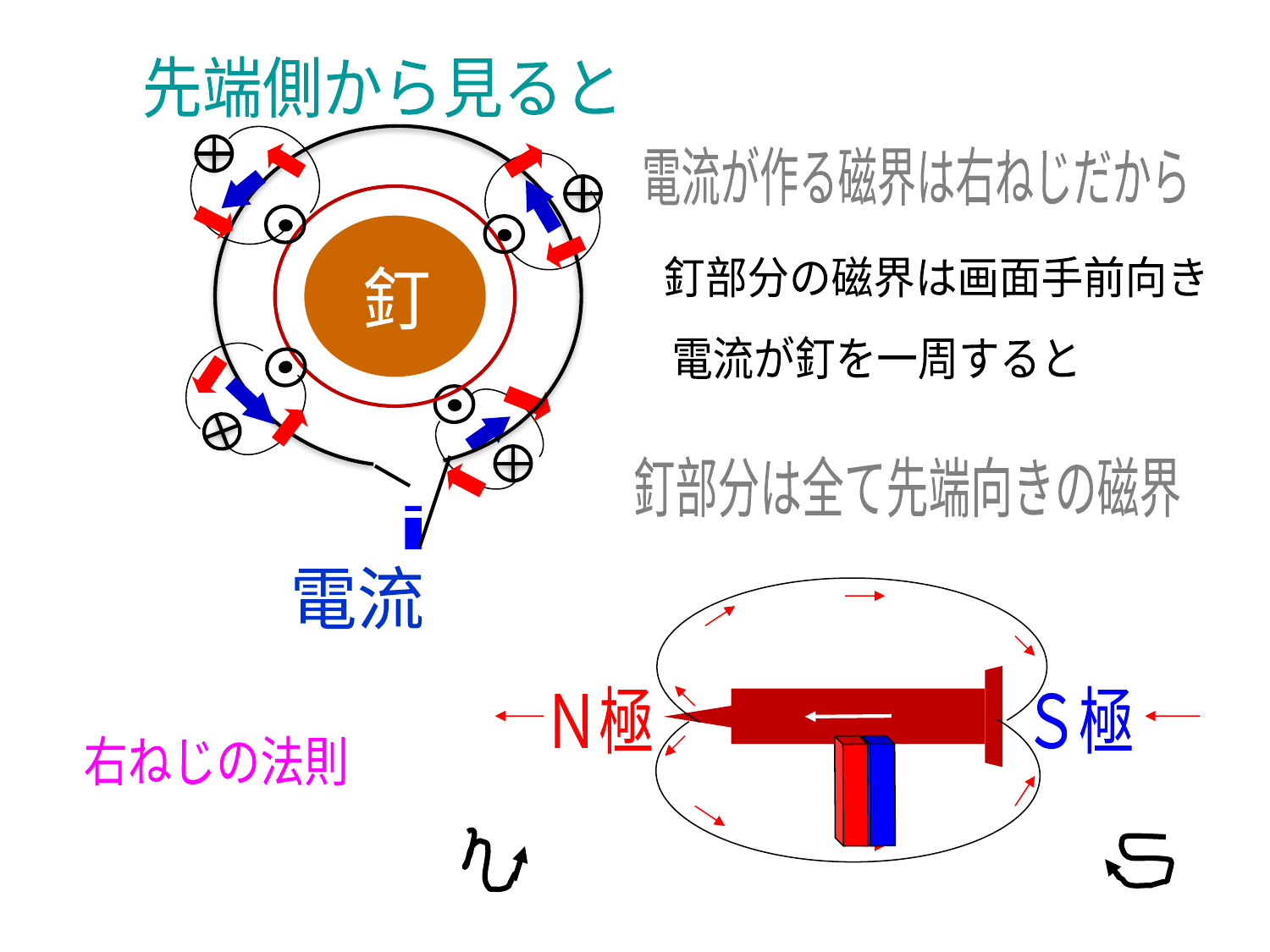

先端側から見ると

電流が作る磁界は右ねじだから

釘
釘部分の磁界は画面手前向き
電流が釘を一周すると

釘部分は全て先端向きの磁界

i
電流

Ｎ極
Ｓ極

右ねじの法則

S
N